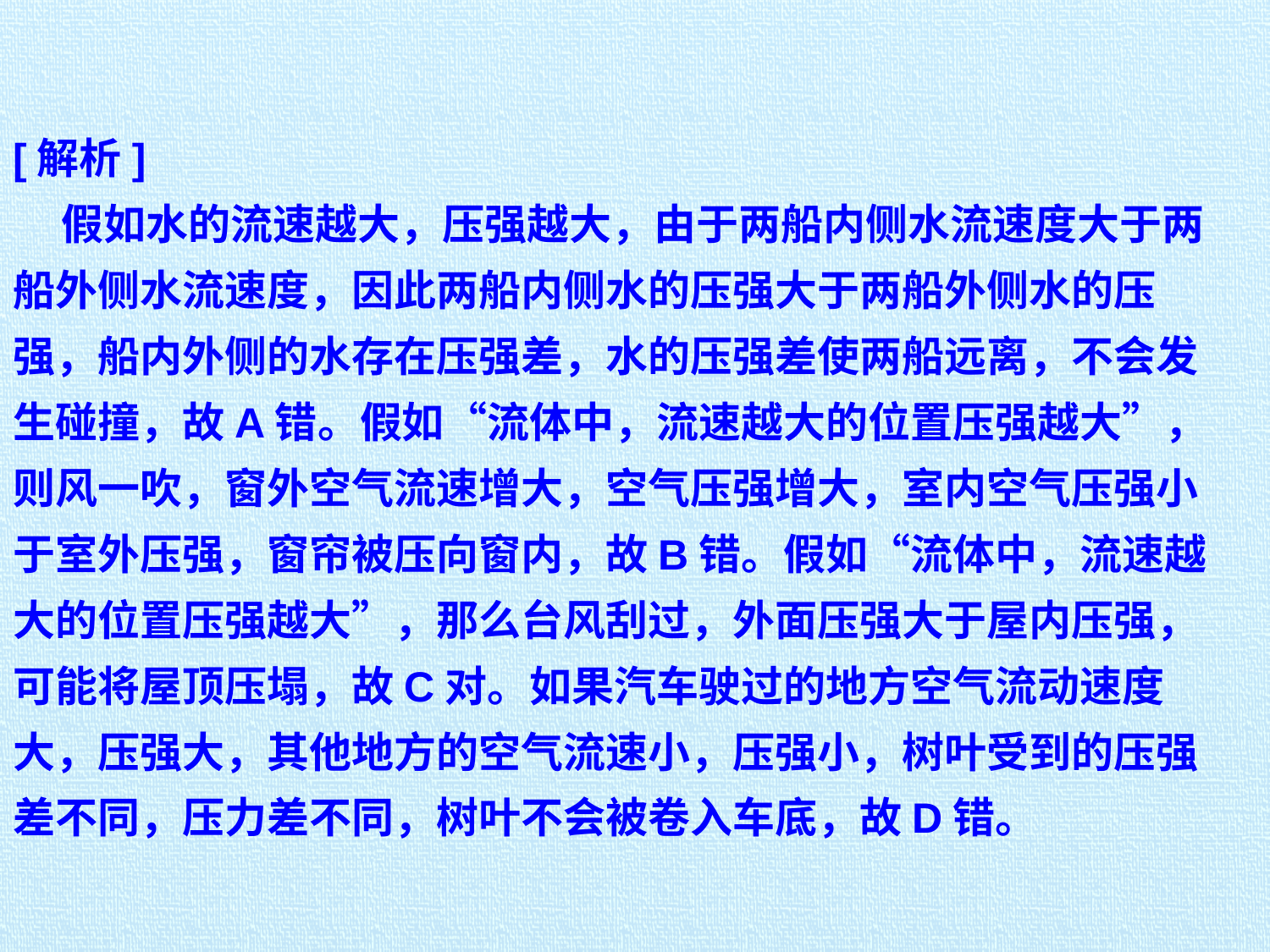

[解析]
    假如水的流速越大，压强越大，由于两船内侧水流速度大于两船外侧水流速度，因此两船内侧水的压强大于两船外侧水的压强，船内外侧的水存在压强差，水的压强差使两船远离，不会发生碰撞，故A错。假如“流体中，流速越大的位置压强越大”，则风一吹，窗外空气流速增大，空气压强增大，室内空气压强小于室外压强，窗帘被压向窗内，故B错。假如“流体中，流速越大的位置压强越大”，那么台风刮过，外面压强大于屋内压强，可能将屋顶压塌，故C对。如果汽车驶过的地方空气流动速度大，压强大，其他地方的空气流速小，压强小，树叶受到的压强差不同，压力差不同，树叶不会被卷入车底，故D错。